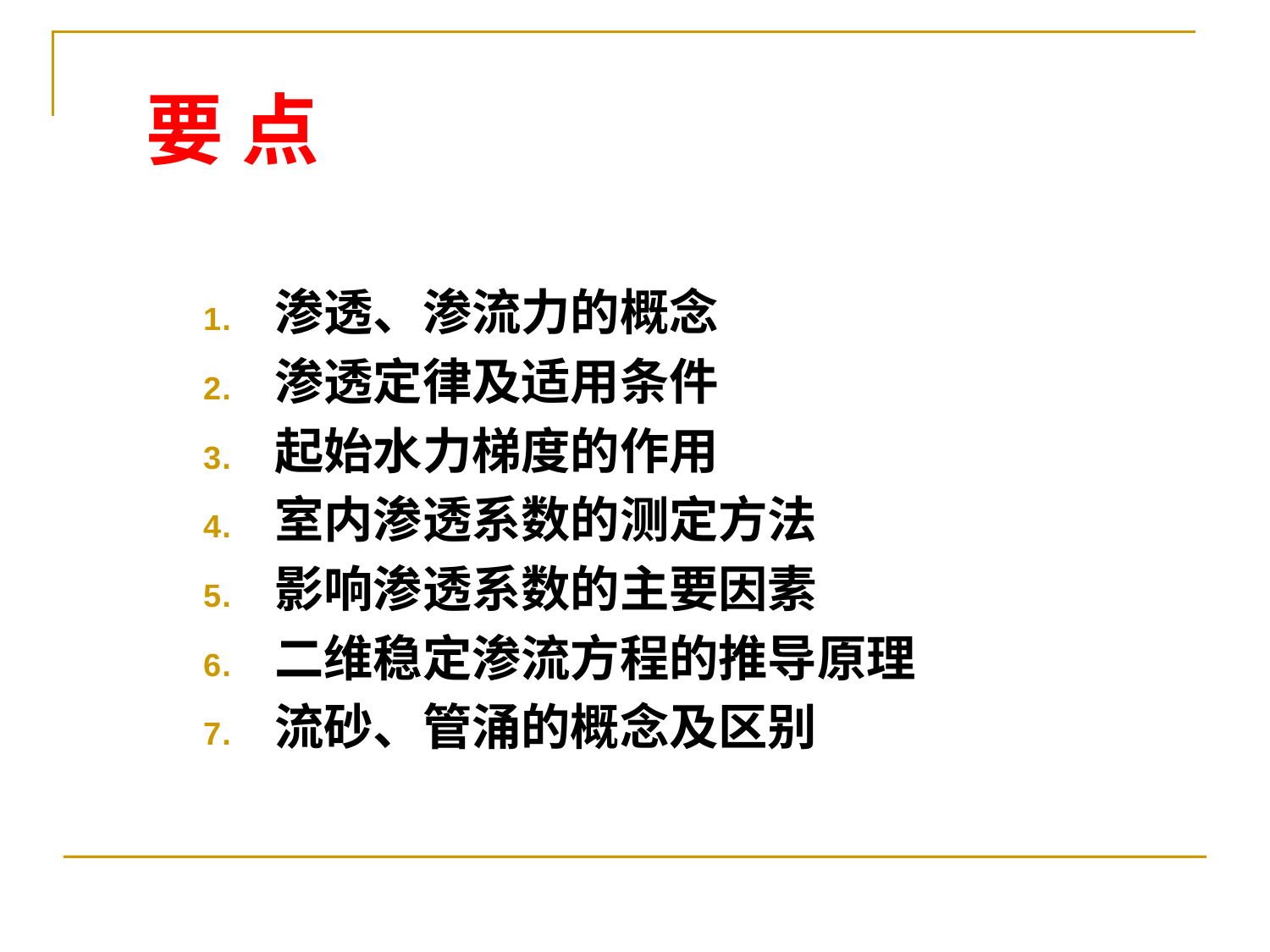

# 要 点
渗透、渗流力的概念
渗透定律及适用条件
起始水力梯度的作用
室内渗透系数的测定方法
影响渗透系数的主要因素
二维稳定渗流方程的推导原理
流砂、管涌的概念及区别